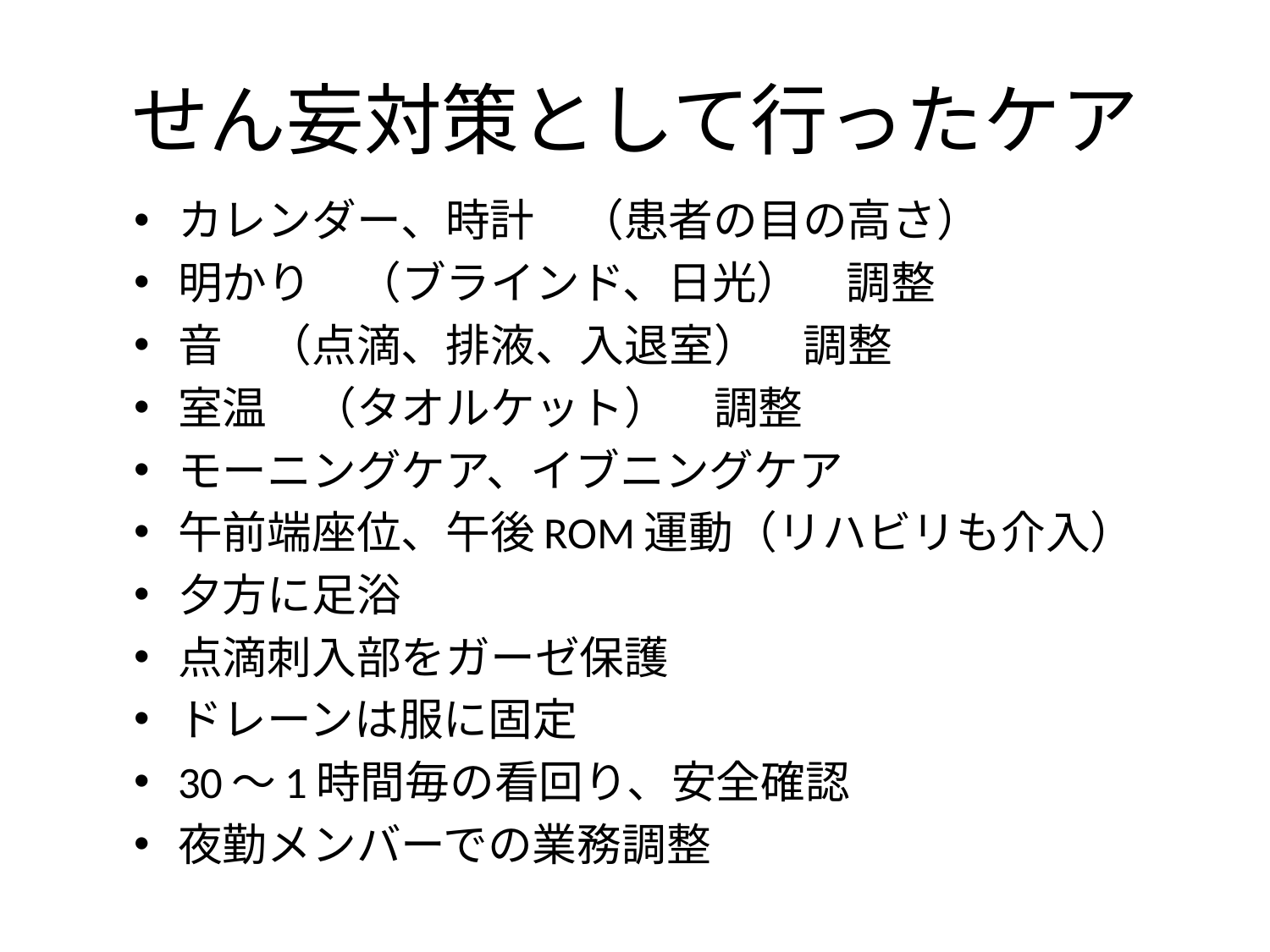

# せん妄対策として行ったケア
カレンダー、時計　（患者の目の高さ）
明かり　（ブラインド、日光）　調整
音　（点滴、排液、入退室）　調整
室温　（タオルケット）　調整
モーニングケア、イブニングケア
午前端座位、午後ROM運動（リハビリも介入）
夕方に足浴
点滴刺入部をガーゼ保護
ドレーンは服に固定
30～1時間毎の看回り、安全確認
夜勤メンバーでの業務調整